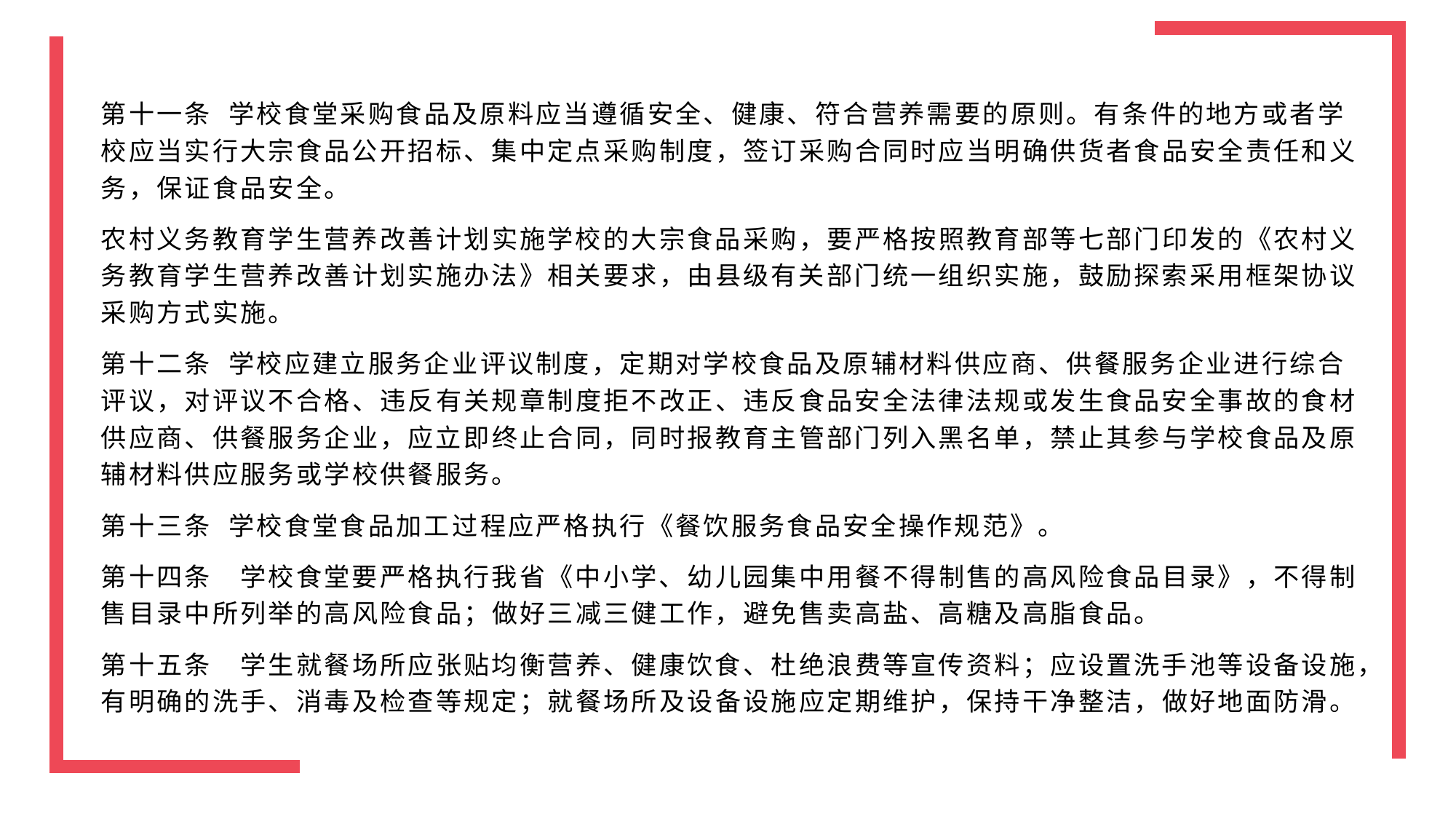

第十一条  学校食堂采购食品及原料应当遵循安全、健康、符合营养需要的原则。有条件的地方或者学校应当实行大宗食品公开招标、集中定点采购制度，签订采购合同时应当明确供货者食品安全责任和义务，保证食品安全。
农村义务教育学生营养改善计划实施学校的大宗食品采购，要严格按照教育部等七部门印发的《农村义务教育学生营养改善计划实施办法》相关要求，由县级有关部门统一组织实施，鼓励探索采用框架协议采购方式实施。
第十二条  学校应建立服务企业评议制度，定期对学校食品及原辅材料供应商、供餐服务企业进行综合评议，对评议不合格、违反有关规章制度拒不改正、违反食品安全法律法规或发生食品安全事故的食材供应商、供餐服务企业，应立即终止合同，同时报教育主管部门列入黑名单，禁止其参与学校食品及原辅材料供应服务或学校供餐服务。
第十三条  学校食堂食品加工过程应严格执行《餐饮服务食品安全操作规范》。
第十四条　学校食堂要严格执行我省《中小学、幼儿园集中用餐不得制售的高风险食品目录》，不得制售目录中所列举的高风险食品；做好三减三健工作，避免售卖高盐、高糖及高脂食品。
第十五条　学生就餐场所应张贴均衡营养、健康饮食、杜绝浪费等宣传资料；应设置洗手池等设备设施，有明确的洗手、消毒及检查等规定；就餐场所及设备设施应定期维护，保持干净整洁，做好地面防滑。